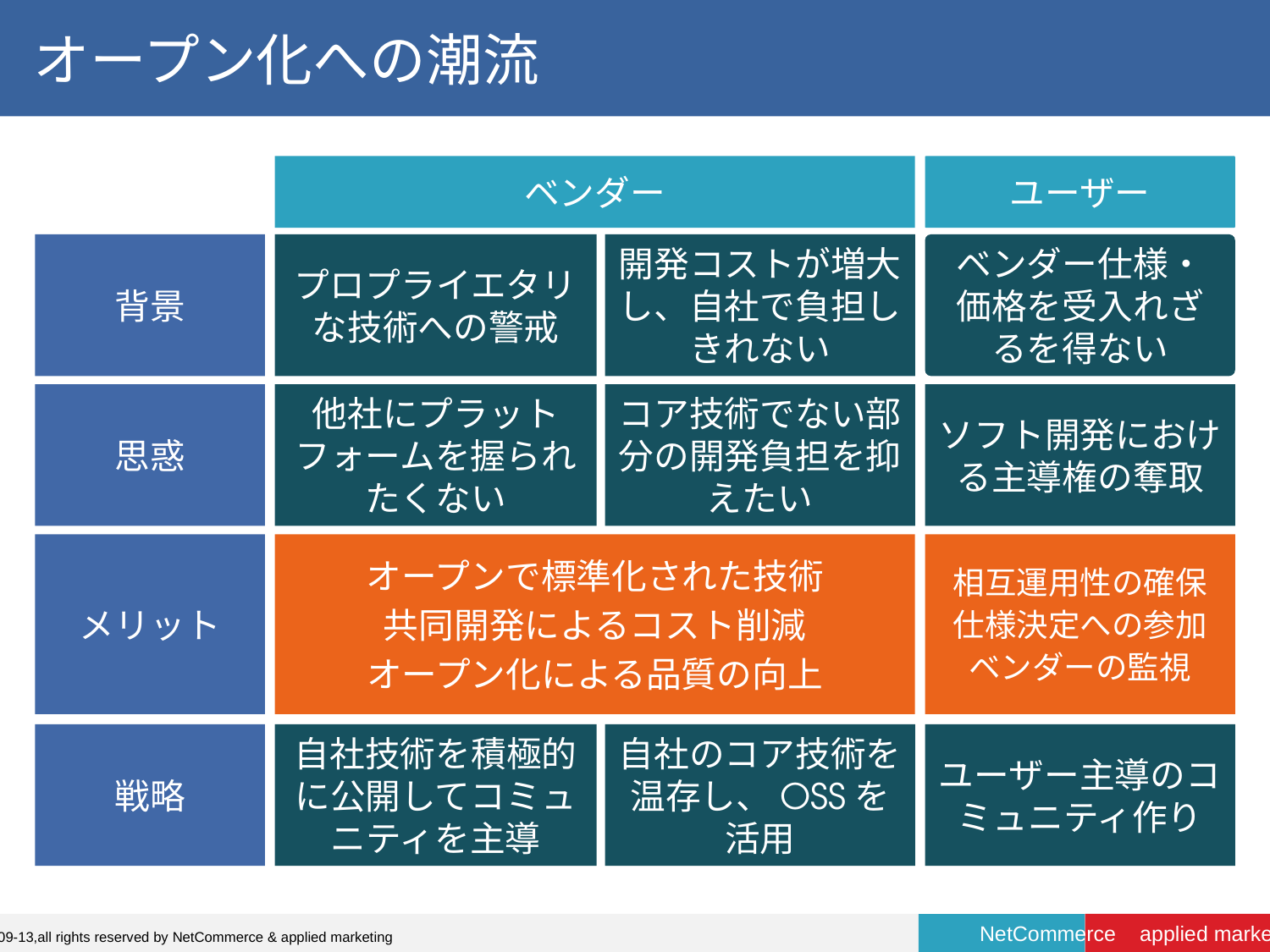

# オープン化への潮流
ベンダー
ユーザー
背景
プロプライエタリな技術への警戒
開発コストが増大し、自社で負担しきれない
ベンダー仕様・価格を受入れざるを得ない
思惑
他社にプラットフォームを握られたくない
コア技術でない部分の開発負担を抑えたい
ソフト開発における主導権の奪取
メリット
オープンで標準化された技術
共同開発によるコスト削減
オープン化による品質の向上
相互運用性の確保
仕様決定への参加
ベンダーの監視
戦略
自社技術を積極的に公開してコミュニティを主導
自社のコア技術を温存し、OSSを活用
ユーザー主導のコミュニティ作り